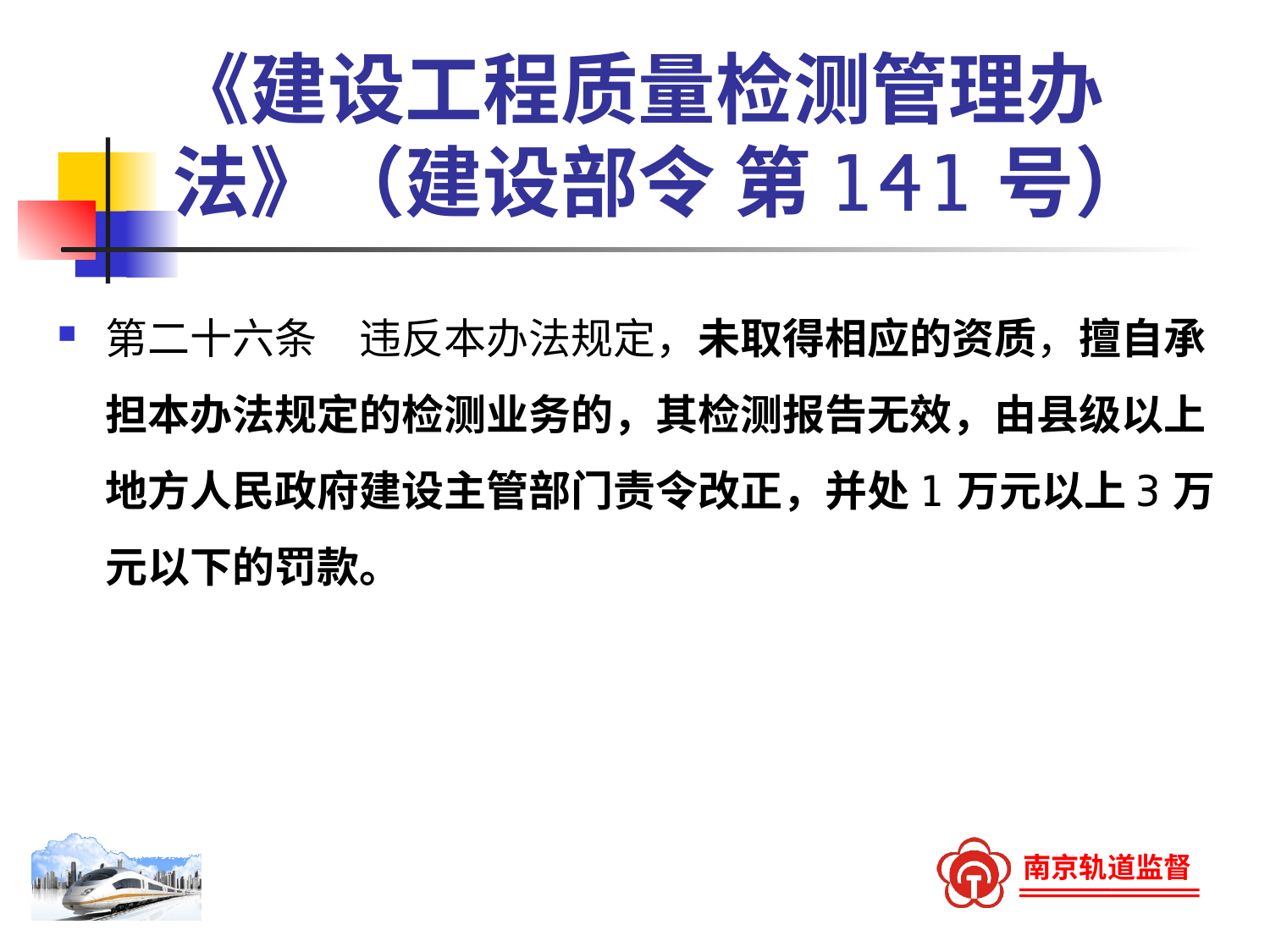

# 《建设工程质量检测管理办法》（建设部令 第141号）
第二十六条　违反本办法规定，未取得相应的资质，擅自承担本办法规定的检测业务的，其检测报告无效，由县级以上地方人民政府建设主管部门责令改正，并处1万元以上3万元以下的罚款。